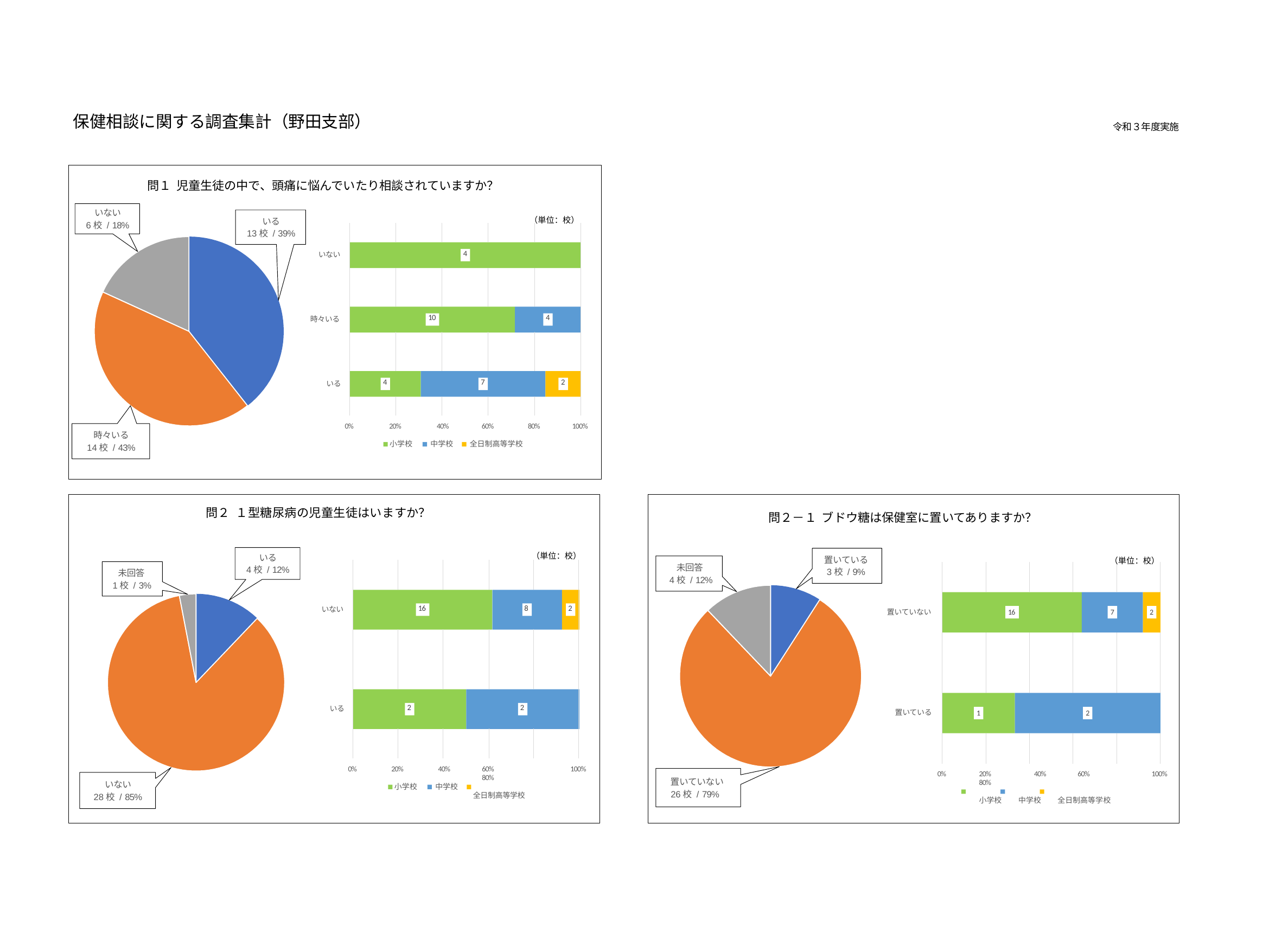

保健相談に関する調査集計（野田支部）
令和３年度実施

問１  児童生徒の中で、頭痛に悩んでいたり相談されていますか？

いない
6校 / 18%

（単位：校）
いる
13校 / 39%
|  |  |  |  |  |  |  |  |
| --- | --- | --- | --- | --- | --- | --- | --- |
| 4 |  |  |  |  |  |  |  |
|  |  |  |  |  |  |  |  |
| 10 |  |  |  |  | 4 |  |  |
|  |  |  |  |  |  |  |  |
| 4 |  | 7 |  |  |  |  | 2 |
|  |  |  |  |  |  |  |  |

いない

時々いる

いる

0%
60%
80%
100%
20%	40%
時々いる
14校 / 43%
小学校	中学校	全日制高等学校

問２  １型糖尿病の児童生徒はいますか？
問２－１  ブドウ糖は保健室に置いてありますか？

（単位：校）
いる
4校 / 12%
置いている
3校 / 9%
（単位：校）

未回答
4校 / 12%
|  |  |  |  |  |  |  |
| --- | --- | --- | --- | --- | --- | --- |
| 16 |  |  |  | 8 |  | 2 |
|  |  |  |  |  |  |  |
| 2 |  |  | 2 |  |  |  |
|  |  |  |  |  |  |  |

未回答
1校 / 3%

いない
置いていない
16
7
2

いる
置いている
1
2

0%
100%
20%	40%
60%	80%
全日制高等学校

100%
0%
20%	40%	60%	80%
小学校	中学校	全日制高等学校

置いていない
26校 / 79%
いない
28校 / 85%
小学校	中学校